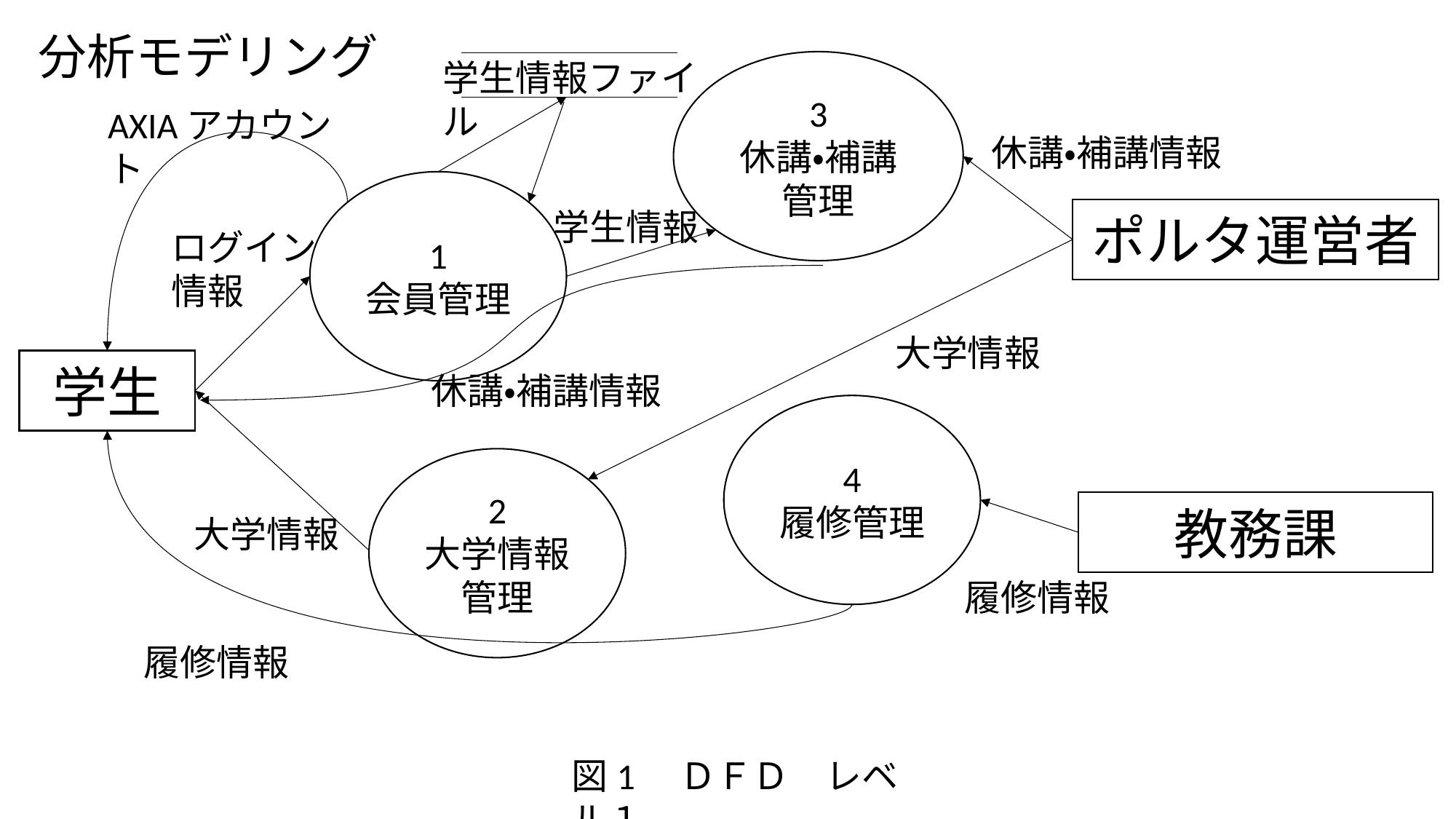

分析モデリング
学生情報ファイル
3
休講・補講管理
AXIAアカウント
休講・補講情報
1
会員管理
学生情報
ポルタ運営者
ログイン
情報
大学情報
学生
休講・補講情報
4
履修管理
2
大学情報管理
教務課
大学情報
履修情報
履修情報
図1　ＤＦＤ　レベル１